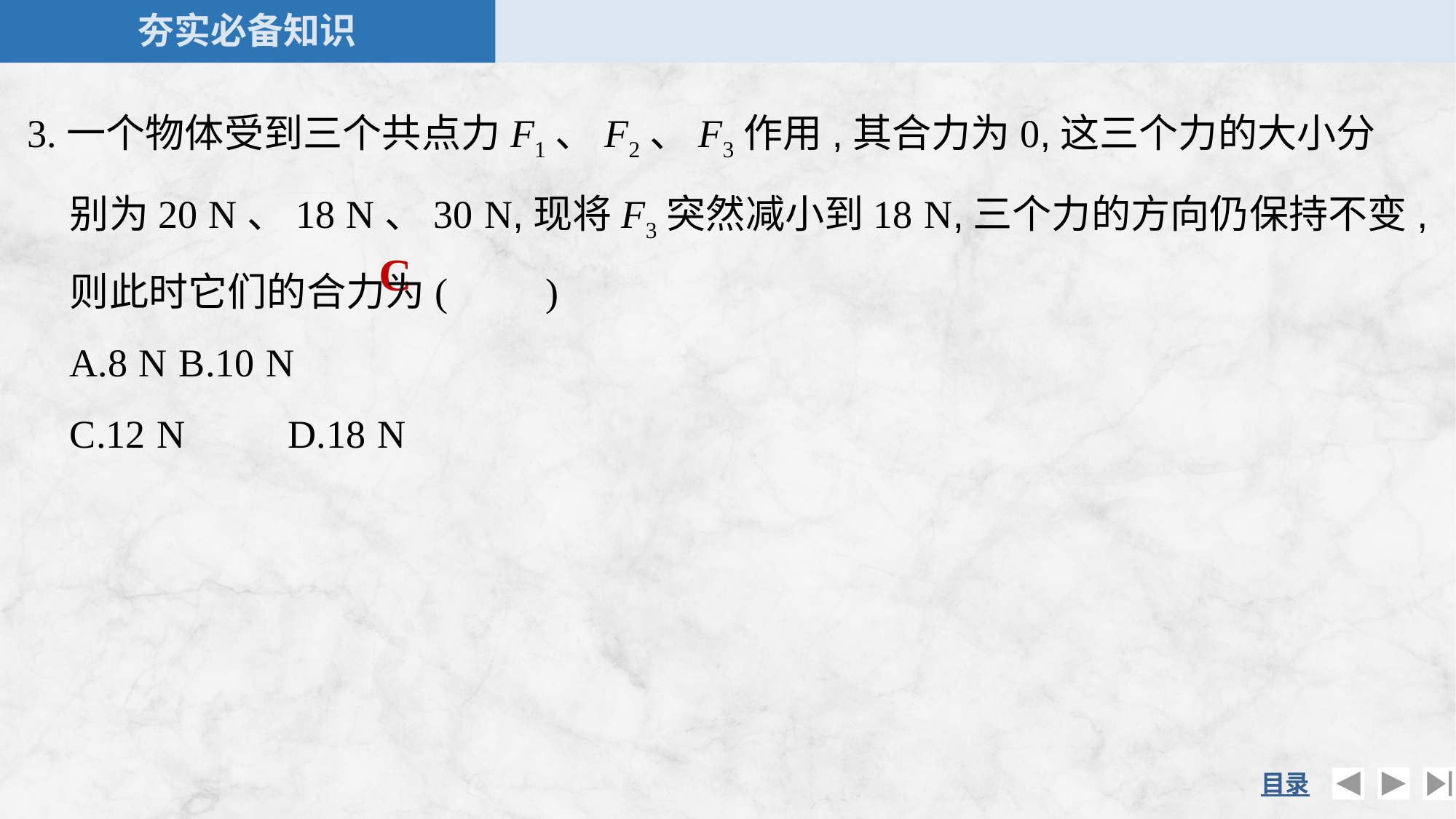

3.一个物体受到三个共点力F1、F2、F3作用,其合力为0,这三个力的大小分别为20 N、18 N、30 N,现将F3突然减小到18 N,三个力的方向仍保持不变,则此时它们的合力为(　　)
	A.8 N	B.10 N
	C.12 N	D.18 N
C